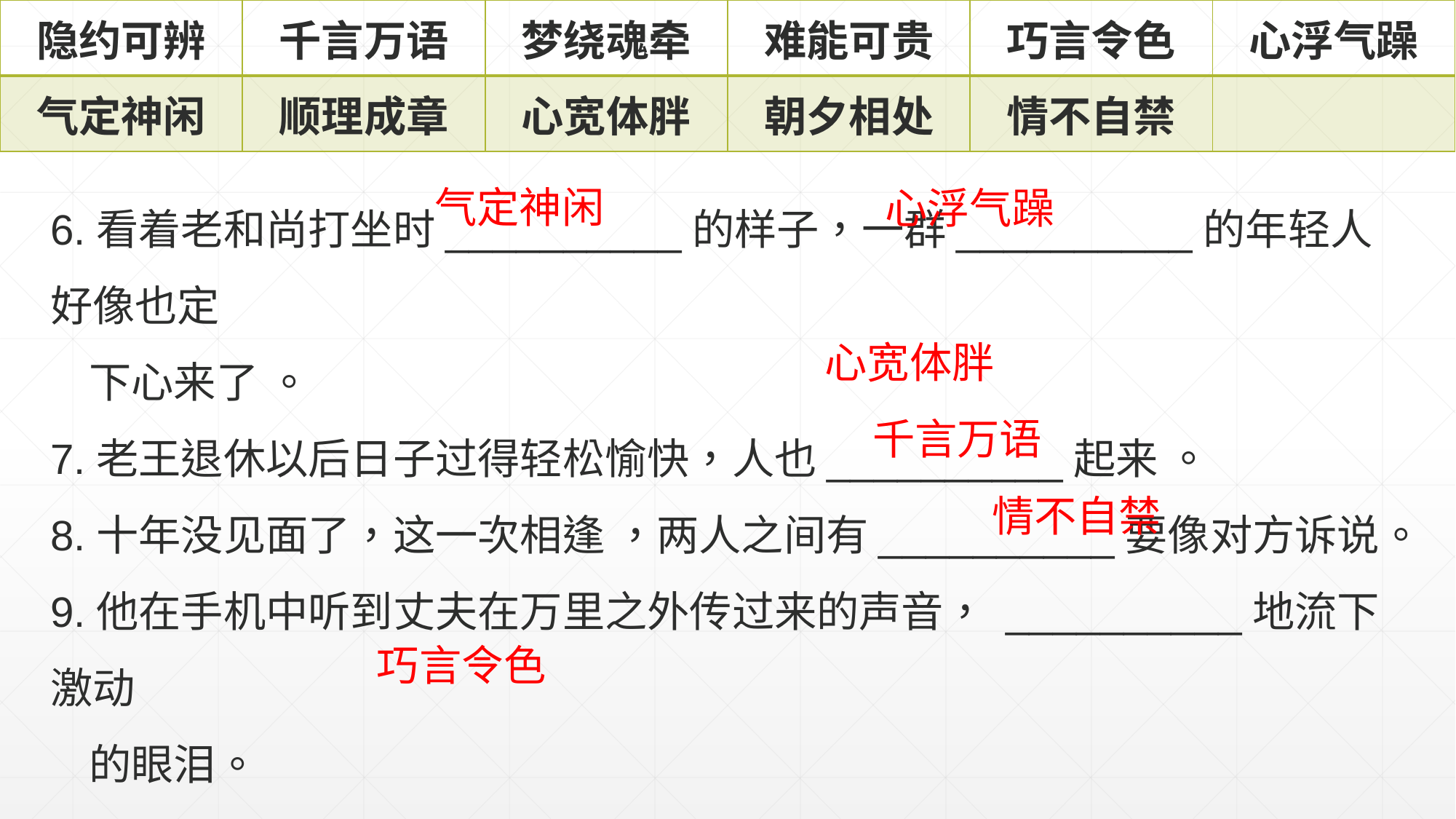

| 隐约可辨 | 千言万语 | 梦绕魂牵 | 难能可贵 | 巧言令色 | 心浮气躁 |
| --- | --- | --- | --- | --- | --- |
| 气定神闲 | 顺理成章 | 心宽体胖 | 朝夕相处 | 情不自禁 |  |
6.看着老和尚打坐时__________的样子，一群__________的年轻人好像也定
   下心来了 。
7.老王退休以后日子过得轻松愉快，人也__________起来 。
8.十年没见面了，这一次相逢 ，两人之间有__________要像对方诉说。
9.他在手机中听到丈夫在万里之外传过来的声音， __________地流下激动
   的眼泪。
10.他完全是靠着__________才得到上司的好感并得到了提升，所以同事们
      都看不起他。
气定神闲
心浮气躁
心宽体胖
千言万语
情不自禁
巧言令色